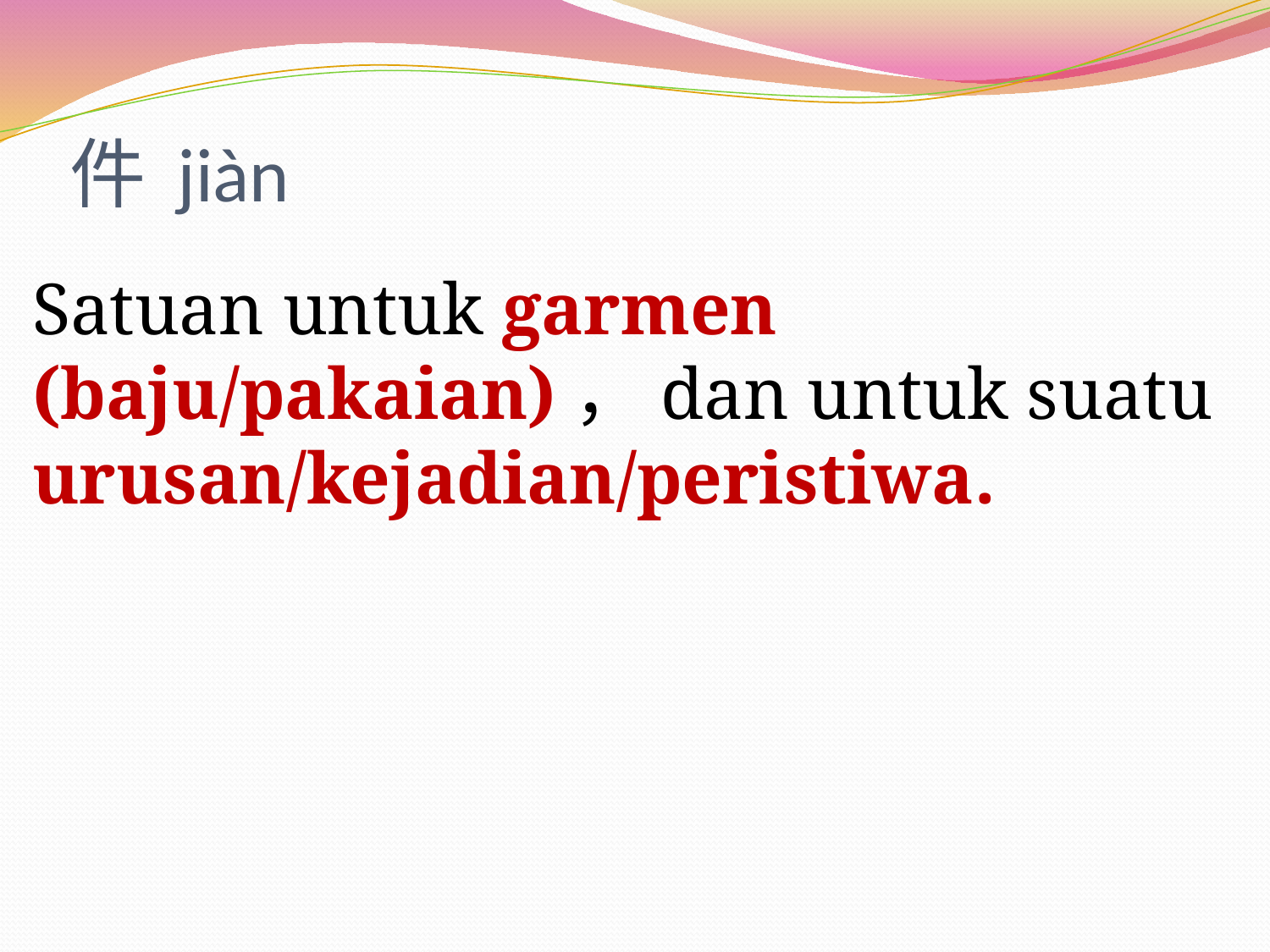

# 件 jiàn
Satuan untuk garmen (baju/pakaian)，dan untuk suatu urusan/kejadian/peristiwa.